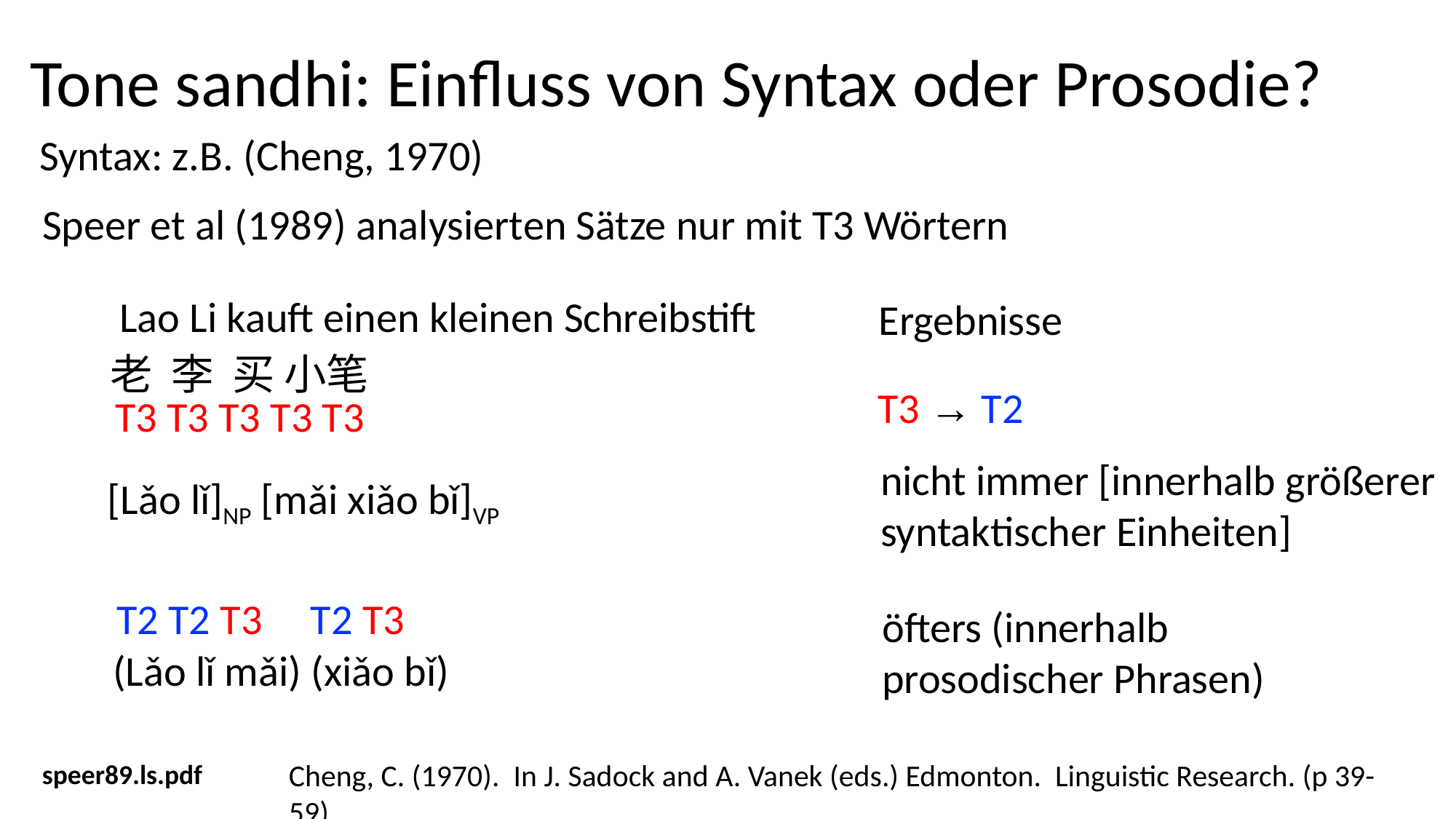

# Tone sandhi: Einfluss von Syntax oder Prosodie?
Syntax: z.B. (Cheng, 1970)
Speer et al (1989) analysierten Sätze nur mit T3 Wörtern
Lao Li kauft einen kleinen Schreibstift
Ergebnisse
老  李  买 小笔
T3 → T2
T3 T3 T3 T3 T3
nicht immer [innerhalb größerer syntaktischer Einheiten]
[Lǎo lǐ]NP [mǎi xiǎo bǐ]VP
T2 T2 T3     T2 T3
öfters (innerhalb prosodischer Phrasen)
(Lǎo lǐ mǎi) (xiǎo bǐ)
Cheng, C. (1970).  In J. Sadock and A. Vanek (eds.) Edmonton.  Linguistic Research. (p 39-59)
speer89.ls.pdf